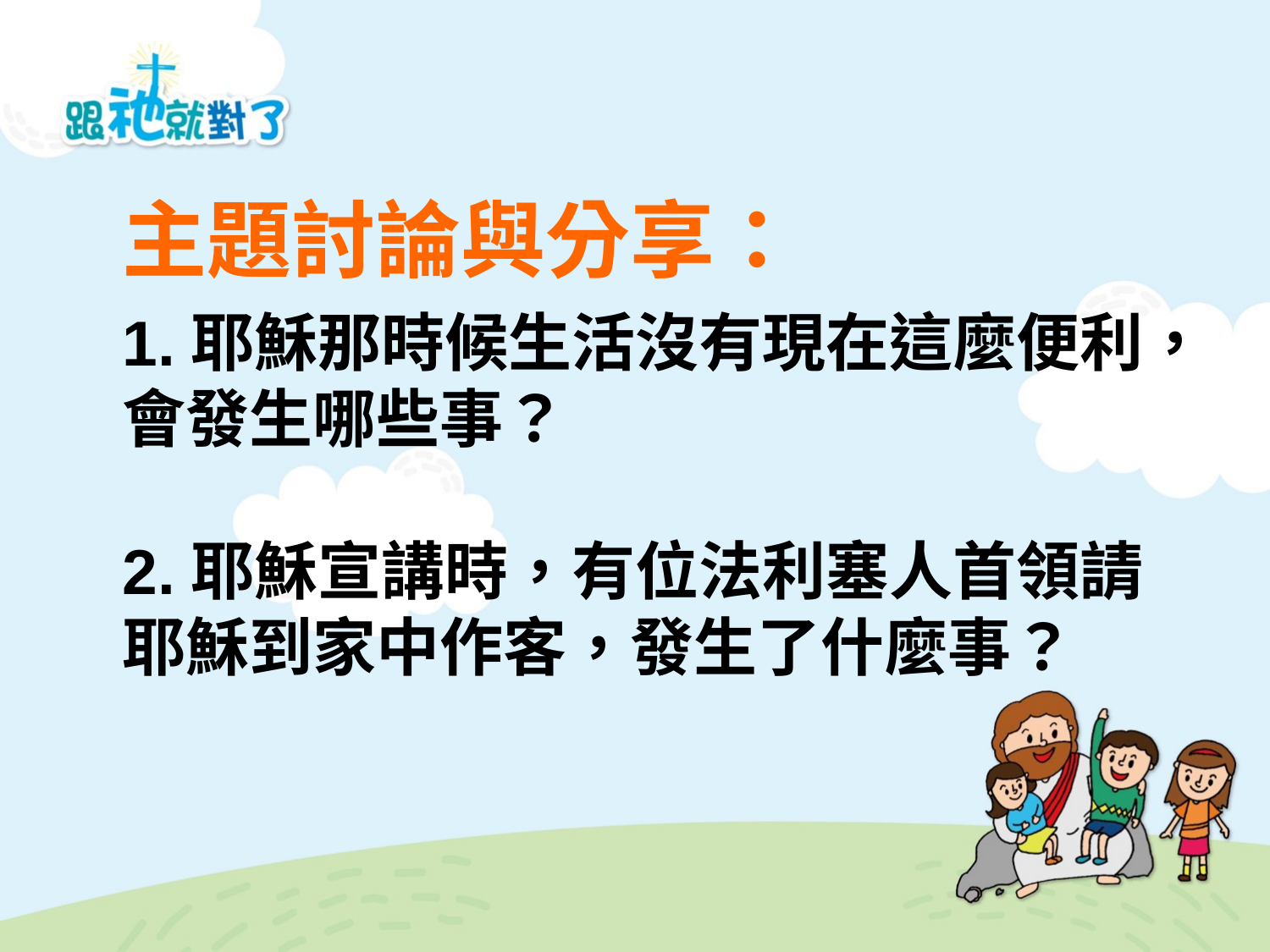

主題討論與分享：
1.耶穌那時候生活沒有現在這麼便利，會發生哪些事？

2.耶穌宣講時，有位法利塞人首領請耶穌到家中作客，發生了什麼事？